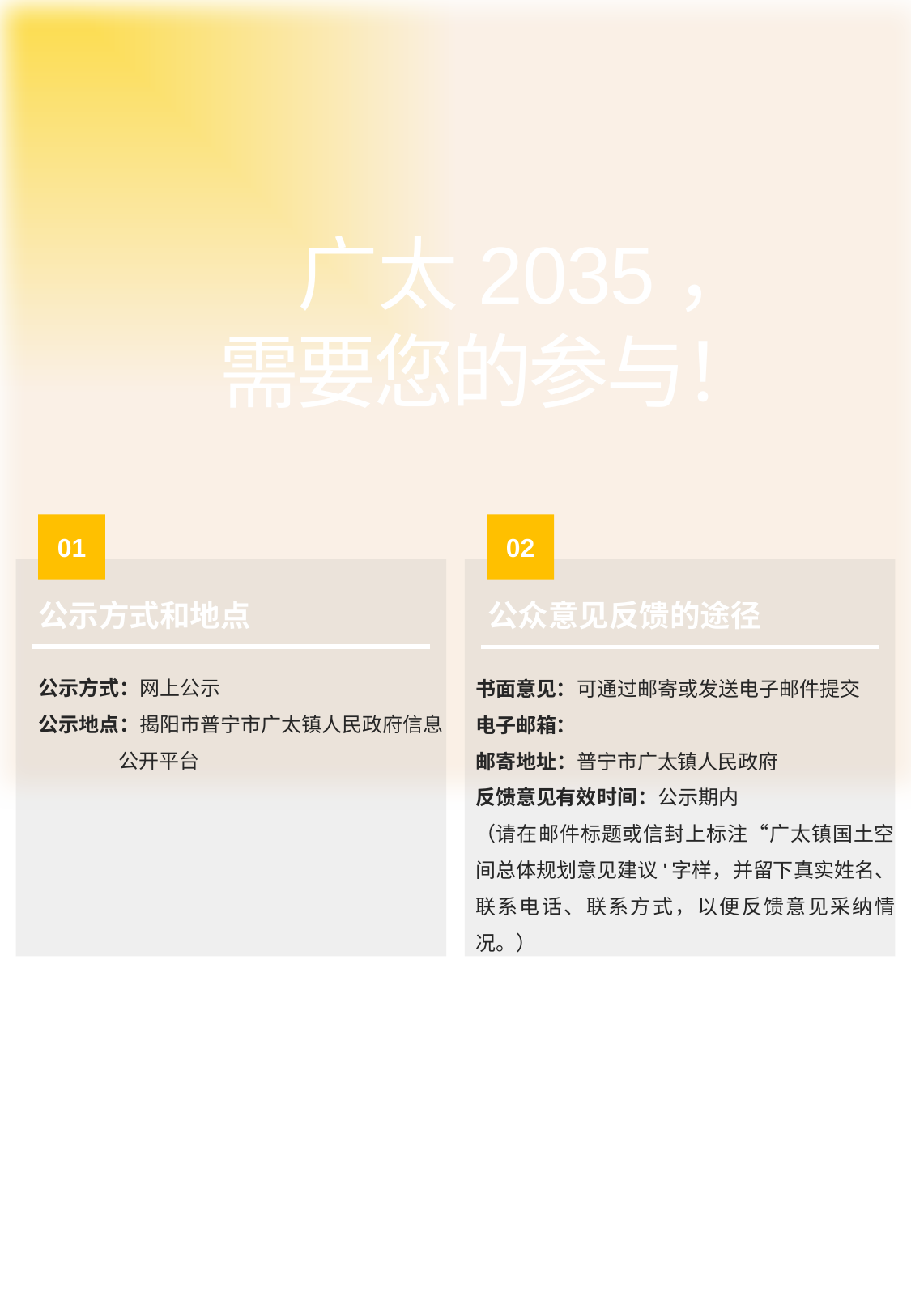

广太2035，
需要您的参与！
01
02

公示方式和地点
公众意见反馈的途径
公示方式：网上公示
公示地点：揭阳市普宁市广太镇人民政府信息
                 公开平台

书面意见：可通过邮寄或发送电子邮件提交
电子邮箱：
邮寄地址：普宁市广太镇人民政府
反馈意见有效时间：公示期内
（请在邮件标题或信封上标注“广太镇国土空间总体规划意见建议'字样，并留下真实姓名、联系电话、联系方式，以便反馈意见采纳情况。）